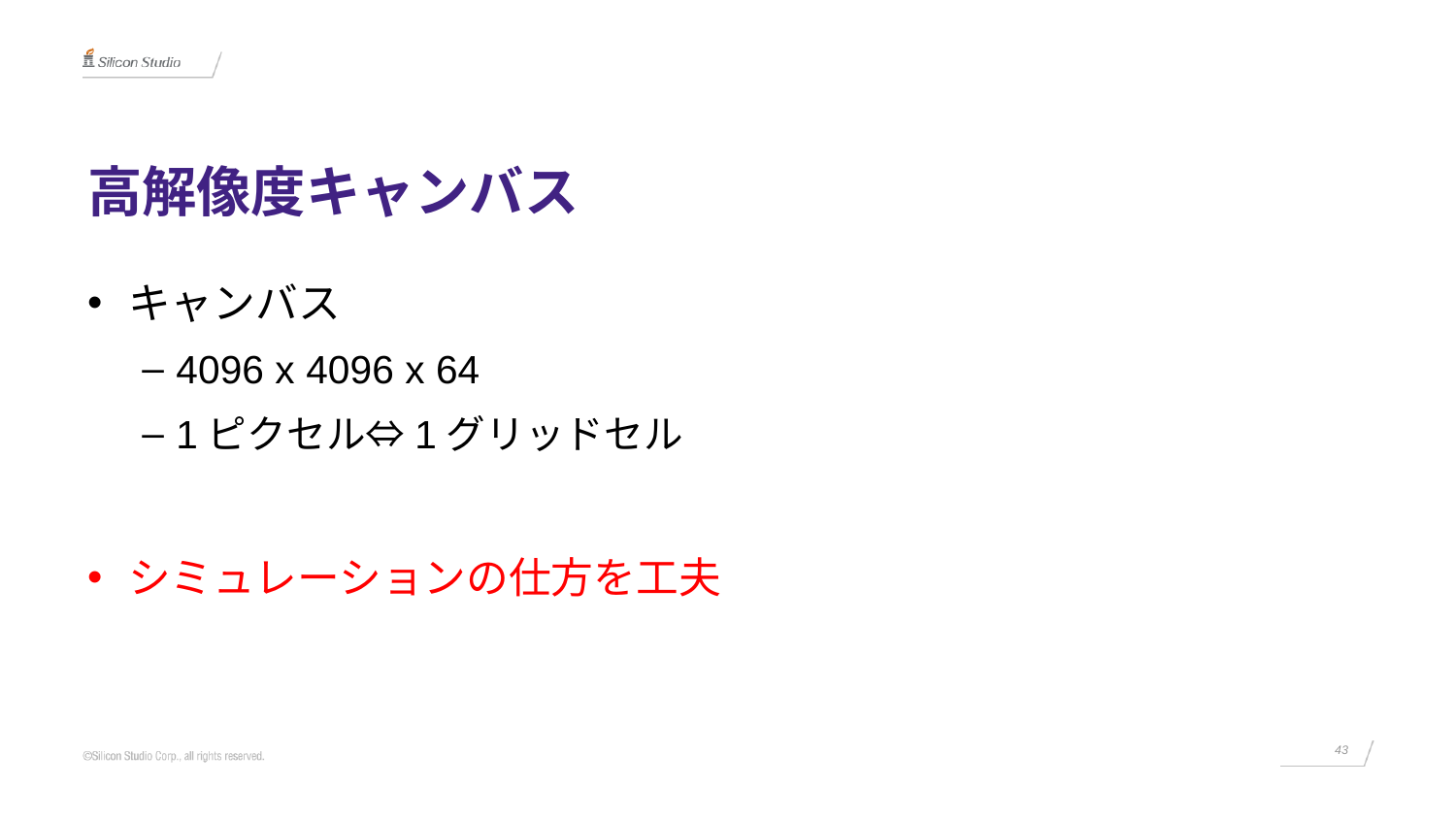

# 高解像度キャンバス
キャンバス
4096 x 4096 x 64
1ピクセル⇔1グリッドセル

シミュレーションの仕方を工夫

43